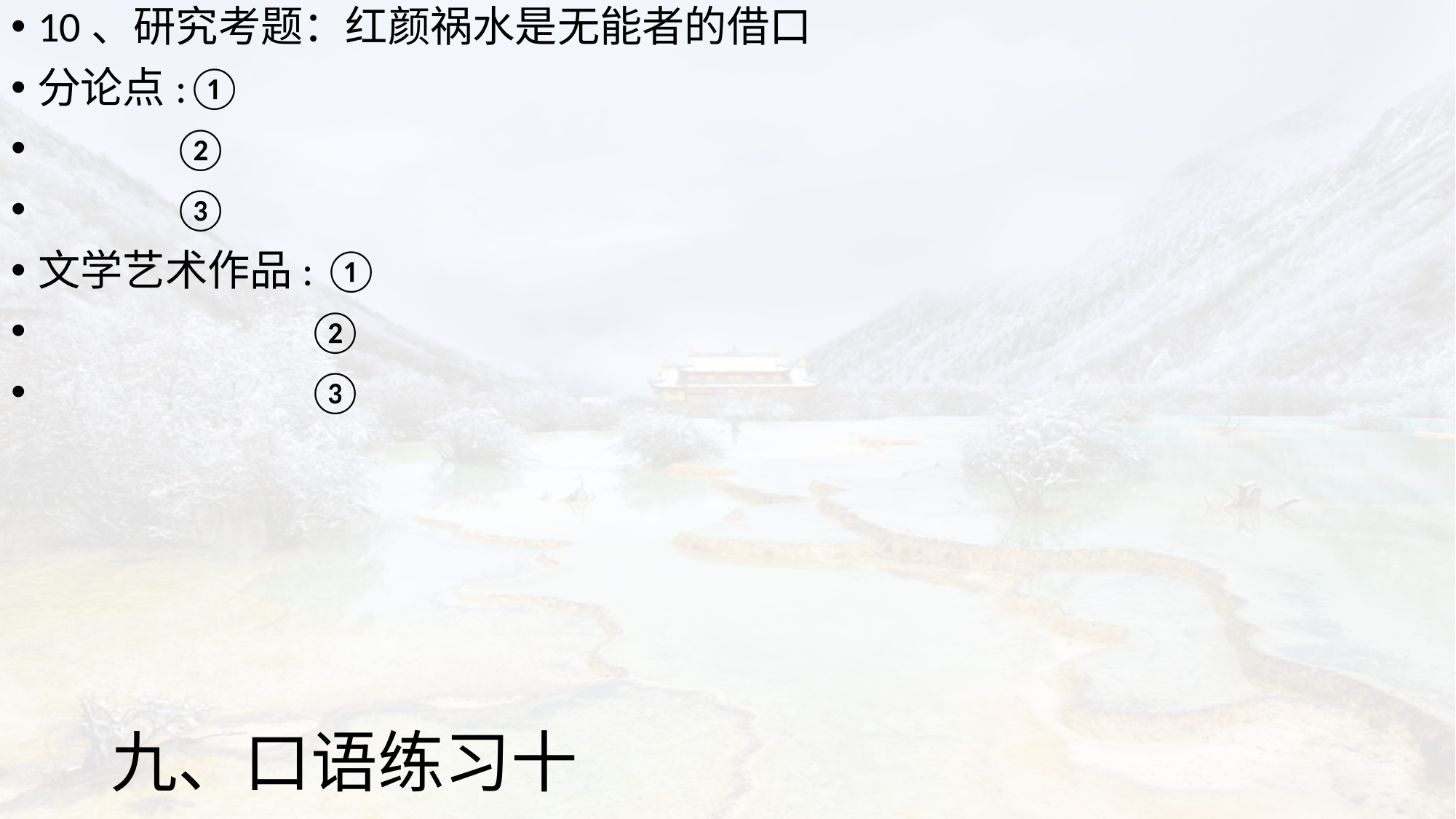

10、研究考题：红颜祸水是无能者的借口
分论点:①
              ②
              ③
文学艺术作品: ①
                            ②
                            ③

# 九、口语练习十